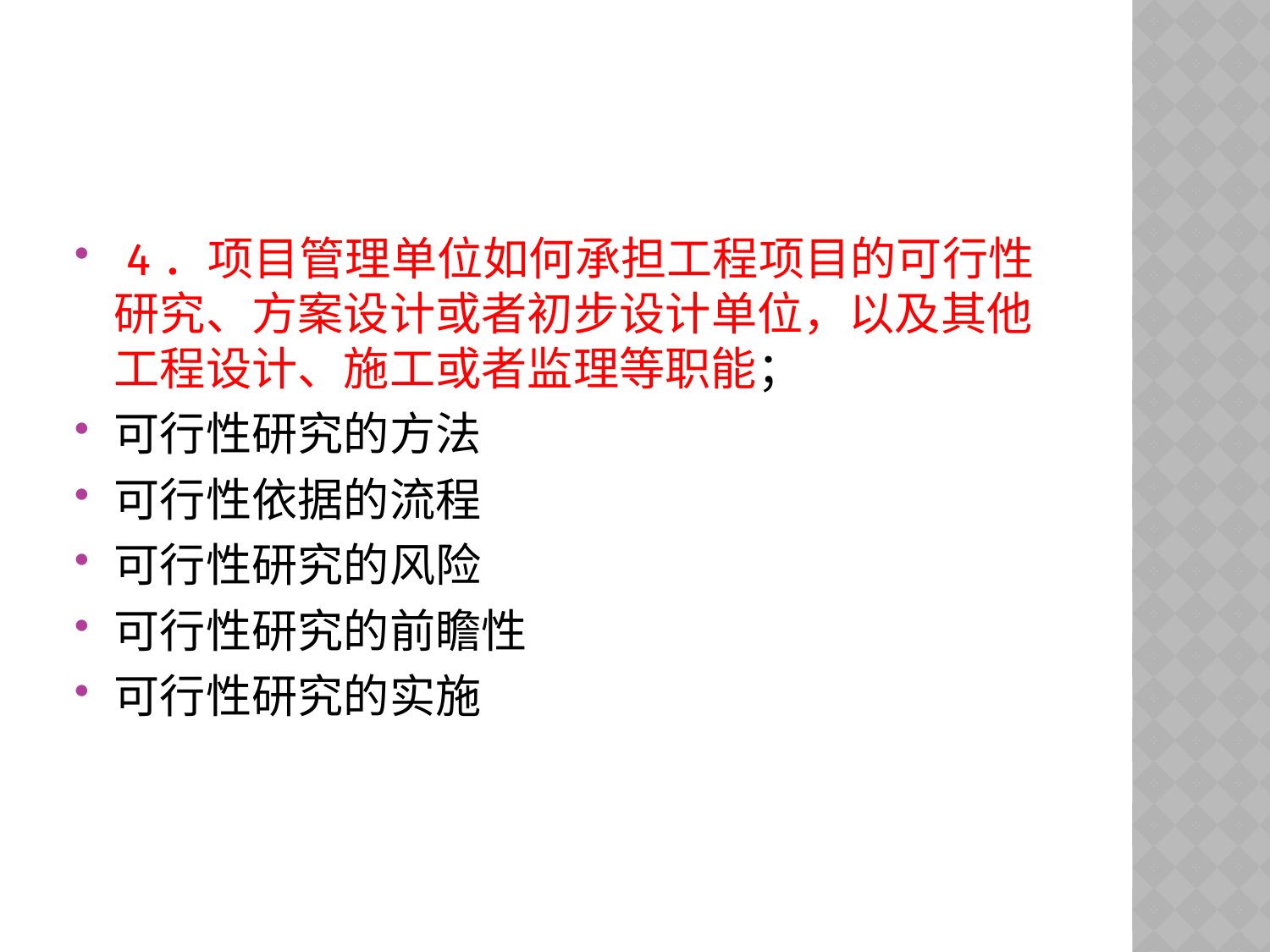

#
 4．项目管理单位如何承担工程项目的可行性研究、方案设计或者初步设计单位，以及其他工程设计、施工或者监理等职能；
可行性研究的方法
可行性依据的流程
可行性研究的风险
可行性研究的前瞻性
可行性研究的实施